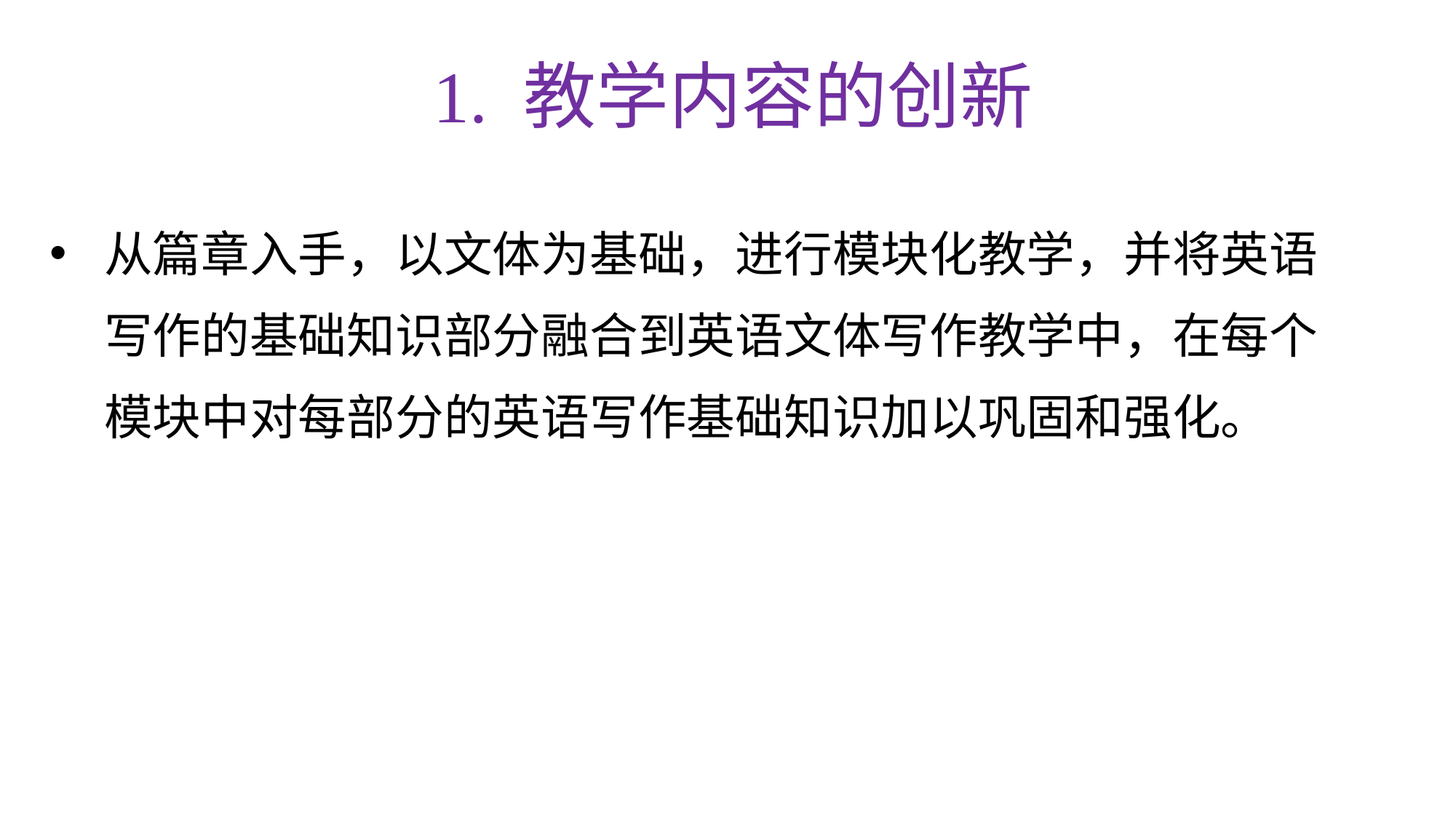

# 1. 教学内容的创新
从篇章入手，以文体为基础，进行模块化教学，并将英语写作的基础知识部分融合到英语文体写作教学中，在每个模块中对每部分的英语写作基础知识加以巩固和强化。